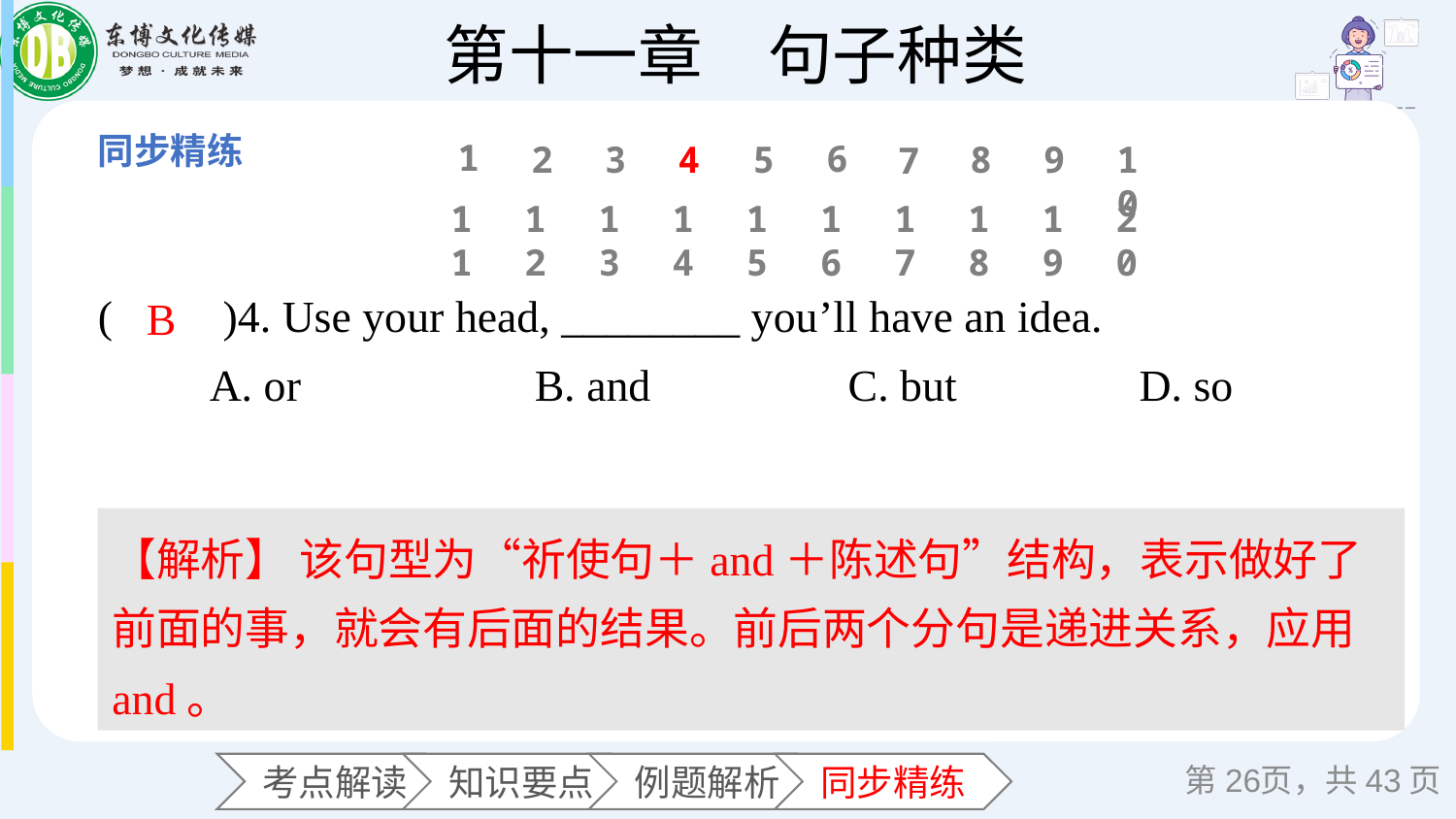

1
6
2
3
4
5
8
9
10
7
11
12
13
14
15
16
17
18
19
20
(　　)4. Use your head, ________ you’ll have an idea.
          A. or    		B. and  		  C. but  	  D. so
B
【解析】 该句型为“祈使句＋and＋陈述句”结构，表示做好了前面的事，就会有后面的结果。前后两个分句是递进关系，应用and。
第26页，共43页